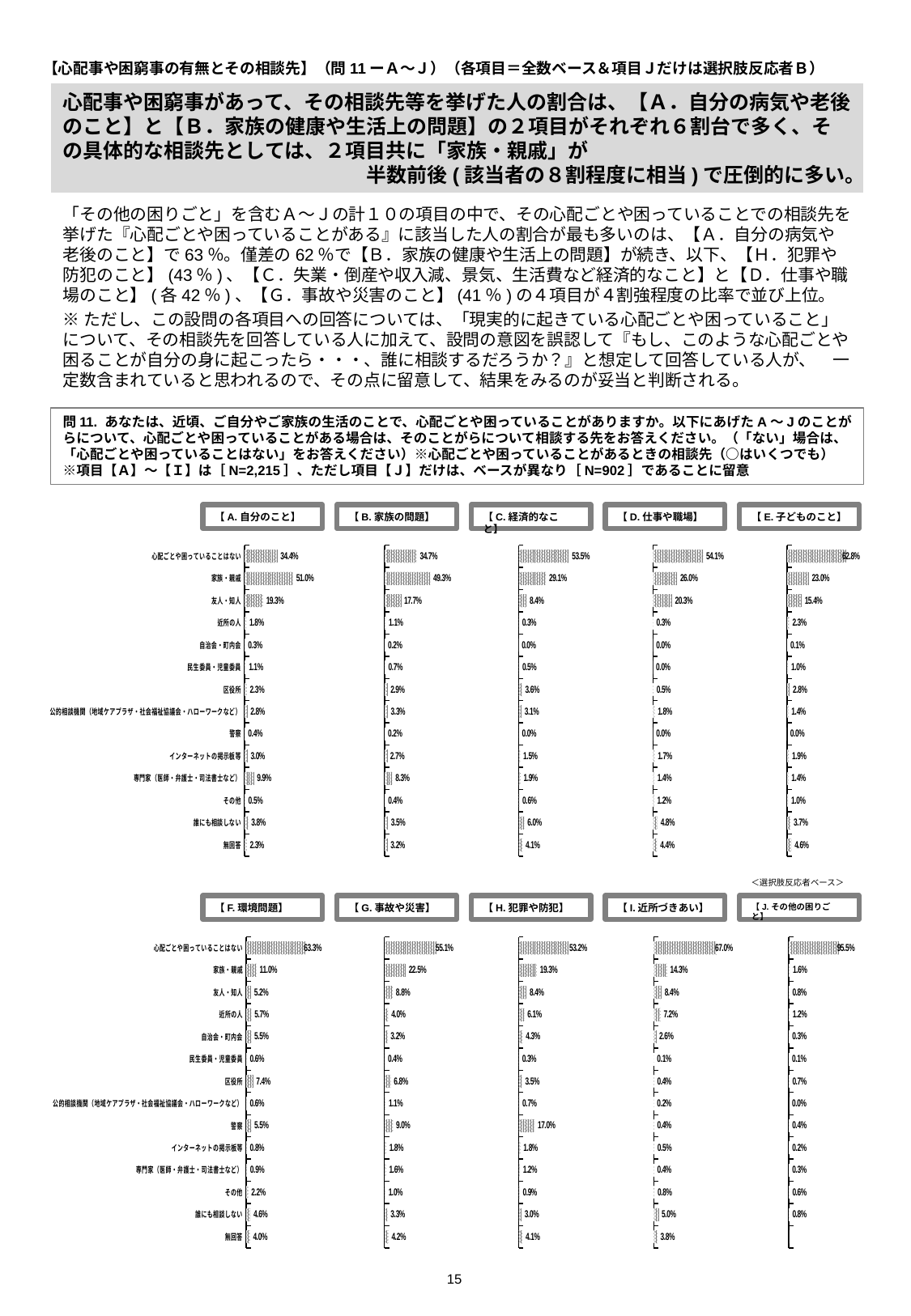

【心配事や困窮事の有無とその相談先】（問11ーＡ〜Ｊ）（各項目＝全数ベース＆項目Ｊだけは選択肢反応者Ｂ）
# 心配事や困窮事があって、その相談先等を挙げた人の割合は、【Ａ．自分の病気や老後のこと】と【Ｂ．家族の健康や生活上の問題】の２項目がそれぞれ６割台で多く、その具体的な相談先としては、２項目共に「家族・親戚」が 　　　　　　　　　　　　　　　半数前後(該当者の８割程度に相当)で圧倒的に多い。
「その他の困りごと」を含むＡ〜Ｊの計１０の項目の中で、その心配ごとや困っていることでの相談先を挙げた『心配ごとや困っていることがある』に該当した人の割合が最も多いのは、【Ａ．自分の病気や老後のこと】で63％。僅差の62％で【Ｂ．家族の健康や生活上の問題】が続き、以下、【Ｈ．犯罪や防犯のこと】(43％)、【Ｃ．失業・倒産や収入減、景気、生活費など経済的なこと】と【Ｄ．仕事や職場のこと】(各42％)、【Ｇ．事故や災害のこと】(41％)の４項目が４割強程度の比率で並び上位。
※ただし、この設問の各項目への回答については、「現実的に起きている心配ごとや困っていること」について、その相談先を回答している人に加えて、設問の意図を誤認して『もし、このような心配ごとや困ることが自分の身に起こったら・・・、誰に相談するだろうか？』と想定して回答している人が、　一定数含まれていると思われるので、その点に留意して、結果をみるのが妥当と判断される。
問11. あなたは、近頃、ご自分やご家族の生活のことで、心配ごとや困っていることがありますか。以下にあげたA～Jのことがらについて、心配ごとや困っていることがある場合は、そのことがらについて相談する先をお答えください。（「ない」場合は、「心配ごとや困っていることはない」をお答えください）※心配ごとや困っていることがあるときの相談先（○はいくつでも）　※項目【Ａ】～【Ｉ】は［N=2,215］、ただし項目【Ｊ】だけは、ベースが異なり［N=902］であることに留意
【A.自分のこと】
【B.家族の問題】
【C.経済的なこと】
【D.仕事や職場】
【E.子どものこと】

### Chart

| Category |  |
|---|---|
| 心配ごとや困っていることはない | 0.344018058690745 |
| 家族・親戚 | 0.510158013544019 |
| 友人・知人 | 0.193227990970655 |
| 近所の人 | 0.017607223476298 |
| 自治会・町内会 | 0.00270880361173815 |
| 民生委員・児童委員 | 0.0108352144469526 |
| 区役所 | 0.0230248306997743 |
| 公的相談機関（地域ケアプラザ・社会福祉協議会・ハローワークなど） | 0.0284424379232506 |
| 警察 | 0.0036117381489842 |
| インターネットの掲示板等 | 0.0302483069977427 |
| 専門家（医師・弁護士・司法書士など） | 0.0988713318284425 |
| その他 | 0.00541760722347631 |
| 誰にも相談しない | 0.0379232505643341 |
| 無回答 | 0.0225733634311512 |

### Chart

| Category |  |
|---|---|
| 心配ごとや困っていることはない | 0.347178329571106 |
| 家族・親戚 | 0.493002257336343 |
| 友人・知人 | 0.176523702031603 |
| 近所の人 | 0.0112866817155756 |
| 自治会・町内会 | 0.0018058690744921 |
| 民生委員・児童委員 | 0.00677200902934538 |
| 区役所 | 0.0293453724604966 |
| 公的相談機関（地域ケアプラザ・社会福祉協議会・ハローワークなど） | 0.0329571106094808 |
| 警察 | 0.00225733634311512 |
| インターネットの掲示板等 | 0.0266365688487585 |
| 専門家（医師・弁護士・司法書士など） | 0.0826185101580135 |
| その他 | 0.0036117381489842 |
| 誰にも相談しない | 0.0352144469525959 |
| 無回答 | 0.0316027088036117 |

### Chart

| Category |  |
|---|---|
| 心配ごとや困っていることはない | 0.535440180586907 |
| 家族・親戚 | 0.290744920993228 |
| 友人・知人 | 0.0844243792325056 |
| 近所の人 | 0.00270880361173815 |
| 自治会・町内会 | 0.0 |
| 民生委員・児童委員 | 0.00451467268623025 |
| 区役所 | 0.035665914221219 |
| 公的相談機関（地域ケアプラザ・社会福祉協議会・ハローワークなど） | 0.0306997742663657 |
| 警察 | 0.000451467268623025 |
| インターネットの掲示板等 | 0.0148984198645598 |
| 専門家（医師・弁護士・司法書士など） | 0.018961625282167 |
| その他 | 0.00632054176072235 |
| 誰にも相談しない | 0.0600451467268622 |
| 無回答 | 0.0410835214446953 |

### Chart

| Category |  |
|---|---|
| 心配ごとや困っていることはない | 0.540857787810384 |
| 家族・親戚 | 0.259593679458239 |
| 友人・知人 | 0.202708803611738 |
| 近所の人 | 0.00316027088036117 |
| 自治会・町内会 | 0.000451467268623025 |
| 民生委員・児童委員 | 0.0 |
| 区役所 | 0.00496613995485328 |
| 公的相談機関（地域ケアプラザ・社会福祉協議会・ハローワークなど） | 0.018058690744921 |
| 警察 | 0.000451467268623025 |
| インターネットの掲示板等 | 0.0171557562076749 |
| 専門家（医師・弁護士・司法書士など） | 0.0135440180586907 |
| その他 | 0.0121896162528217 |
| 誰にも相談しない | 0.0478555304740406 |
| 無回答 | 0.0442437923250564 |

### Chart

| Category |  |
|---|---|
| 心配ごとや困っていることはない | 0.628442437923251 |
| 家族・親戚 | 0.22979683972912 |
| 友人・知人 | 0.153950338600451 |
| 近所の人 | 0.0225733634311512 |
| 自治会・町内会 | 0.00090293453724605 |
| 民生委員・児童委員 | 0.0103837471783296 |
| 区役所 | 0.0279909706546276 |
| 公的相談機関（地域ケアプラザ・社会福祉協議会・ハローワークなど） | 0.0144469525959368 |
| 警察 | 0.0 |
| インターネットの掲示板等 | 0.0194130925507901 |
| 専門家（医師・弁護士・司法書士など） | 0.0144469525959368 |
| その他 | 0.0103837471783296 |
| 誰にも相談しない | 0.036568848758465 |
| 無回答 | 0.0460496613995485 |
| ＜選択肢反応者ベース＞ |
| --- |
【F.環境問題】
【G.事故や災害】
【H.犯罪や防犯】
【I.近所づきあい】
【J.その他の困りごと】

### Chart

| Category |  |
|---|---|
| 心配ごとや困っていることはない | 0.633408577878105 |
| 家族・親戚 | 0.109706546275395 |
| 友人・知人 | 0.0519187358916478 |
| 近所の人 | 0.0568848758465011 |
| 自治会・町内会 | 0.0550790067720089 |
| 民生委員・児童委員 | 0.00586907449209933 |
| 区役所 | 0.0740406320541762 |
| 公的相談機関（地域ケアプラザ・社会福祉協議会・ハローワークなど） | 0.00632054176072235 |
| 警察 | 0.054627539503386 |
| インターネットの掲示板等 | 0.00812641083521445 |
| 専門家（医師・弁護士・司法書士など） | 0.00857787810383747 |
| その他 | 0.0221218961625282 |
| 誰にも相談しない | 0.0455981941309256 |
| 無回答 | 0.0397291196388262 |

### Chart

| Category |  |
|---|---|
| 心配ごとや困っていることはない | 0.551241534988714 |
| 家族・親戚 | 0.225282167042889 |
| 友人・知人 | 0.08803611738149 |
| 近所の人 | 0.0401805869074492 |
| 自治会・町内会 | 0.0320541760722348 |
| 民生委員・児童委員 | 0.00406320541760722 |
| 区役所 | 0.0677200902934538 |
| 公的相談機関（地域ケアプラザ・社会福祉協議会・ハローワークなど） | 0.0108352144469526 |
| 警察 | 0.0902934537246049 |
| インターネットの掲示板等 | 0.018058690744921 |
| 専門家（医師・弁護士・司法書士など） | 0.0158013544018059 |
| その他 | 0.00993227990970655 |
| 誰にも相談しない | 0.0325056433408578 |
| 無回答 | 0.0415349887133183 |

### Chart

| Category |  |
|---|---|
| 心配ごとや困っていることはない | 0.531828442437923 |
| 家族・親戚 | 0.193227990970655 |
| 友人・知人 | 0.0835214446952598 |
| 近所の人 | 0.0613995485327314 |
| 自治会・町内会 | 0.0428893905191874 |
| 民生委員・児童委員 | 0.00316027088036117 |
| 区役所 | 0.0347629796839729 |
| 公的相談機関（地域ケアプラザ・社会福祉協議会・ハローワークなど） | 0.00677200902934538 |
| 警察 | 0.17020316027088 |
| インターネットの掲示板等 | 0.018058690744921 |
| 専門家（医師・弁護士・司法書士など） | 0.0117381489841986 |
| その他 | 0.00948081264108352 |
| 誰にも相談しない | 0.0302483069977427 |
| 無回答 | 0.0406320541760722 |

### Chart

| Category |  |
|---|---|
| 心配ごとや困っていることはない | 0.66997742663657 |
| 家族・親戚 | 0.142663656884876 |
| 友人・知人 | 0.0835214446952598 |
| 近所の人 | 0.072234762979684 |
| 自治会・町内会 | 0.0261851015801354 |
| 民生委員・児童委員 | 0.00090293453724605 |
| 区役所 | 0.00406320541760722 |
| 公的相談機関（地域ケアプラザ・社会福祉協議会・ハローワークなど） | 0.00225733634311512 |
| 警察 | 0.00406320541760722 |
| インターネットの掲示板等 | 0.00541760722347631 |
| 専門家（医師・弁護士・司法書士など） | 0.0036117381489842 |
| その他 | 0.00767494356659142 |
| 誰にも相談しない | 0.0501128668171557 |
| 無回答 | 0.0383747178329571 |

### Chart

| Category |  |
|---|---|
| 心配ごとや困っていることはない | 0.954545454545456 |
| 家族・親戚 | 0.0155210643015521 |
| 友人・知人 | 0.00776053215077605 |
| 近所の人 | 0.0121951219512195 |
| 自治会・町内会 | 0.00332594235033259 |
| 民生委員・児童委員 | 0.00110864745011086 |
| 区役所 | 0.00665188470066519 |
| 公的相談機関（地域ケアプラザ・社会福祉協議会・ハローワークなど） | 0.0 |
| 警察 | 0.00443458980044346 |
| インターネットの掲示板等 | 0.00221729490022173 |
| 専門家（医師・弁護士・司法書士など） | 0.00332594235033259 |
| その他 | 0.00554323725055433 |
| 誰にも相談しない | 0.00776053215077605 |
| 無回答 | 0.0 |
15